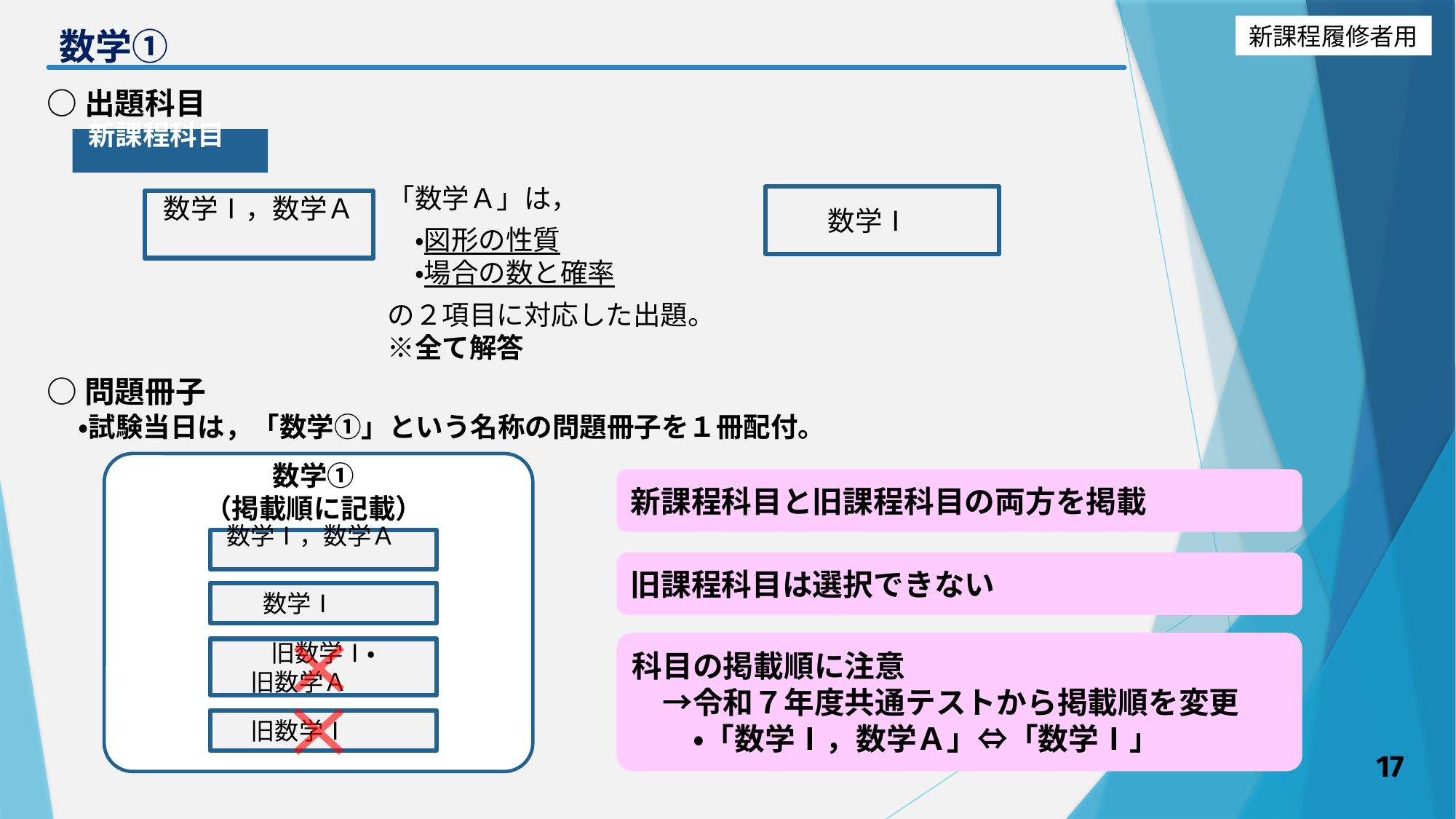

# 数学①
○出題科目
新課程科目
　「数学Ａ」は，
　　・図形の性質
　　・場合の数と確率
　の２項目に対応した出題。
　※全て解答
数学Ⅰ
数学Ⅰ，数学Ａ
○問題冊子
・試験当日は，「数学①」という名称の問題冊子を１冊配付。

新課程科目と旧課程科目の両方を掲載
数学①
（掲載順に記載）

数学Ⅰ，数学Ａ
旧課程科目は選択できない
数学Ⅰ

科目の掲載順に注意
　→令和７年度共通テストから掲載順を変更
　　・「数学Ⅰ，数学Ａ」⇔「数学Ⅰ」
旧数学Ⅰ・
旧数学Ａ

旧数学Ⅰ
17